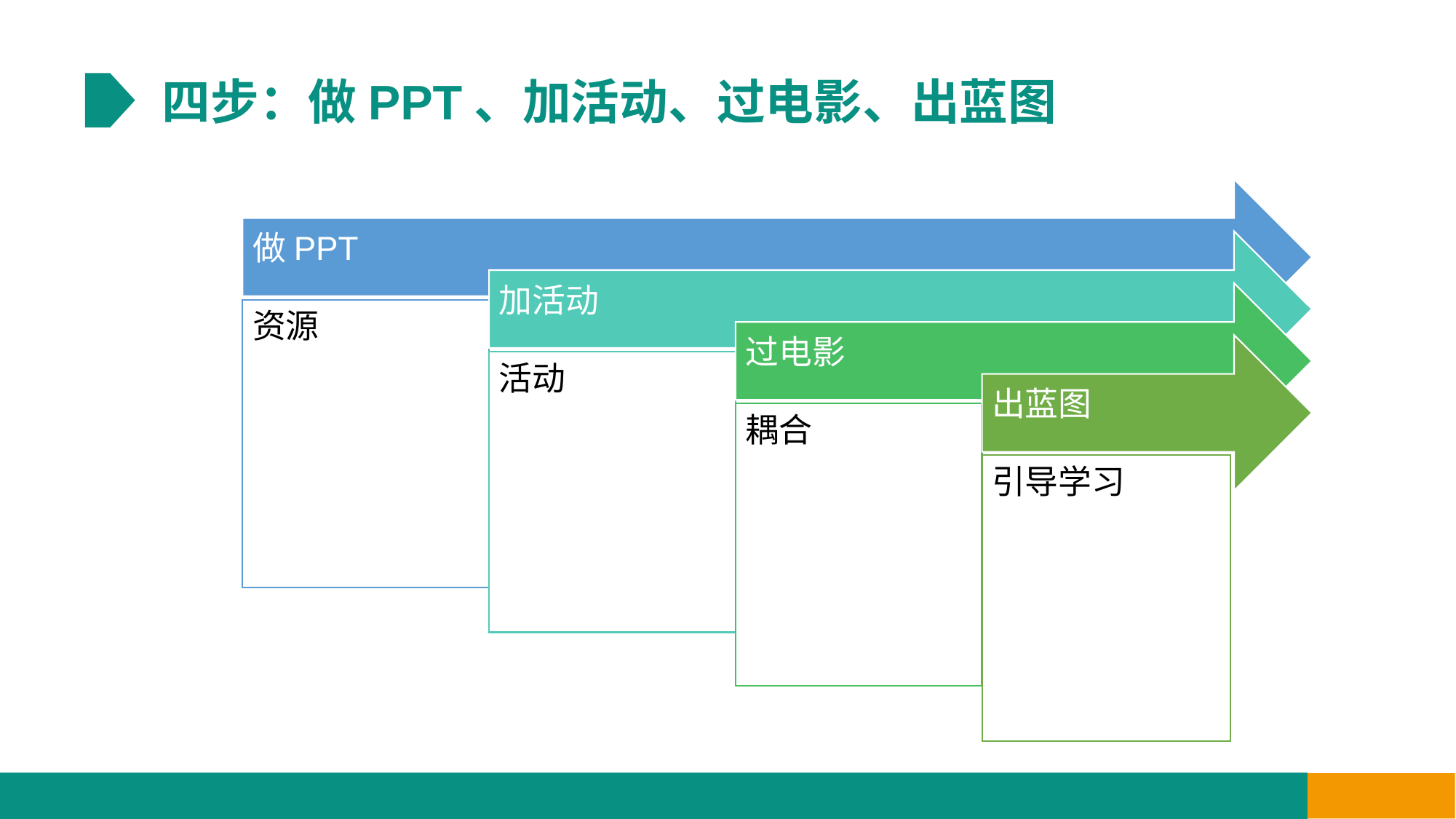

四步：做PPT、加活动、过电影、出蓝图
做PPT
资源
加活动
活动
过电影
耦合
出蓝图
引导学习